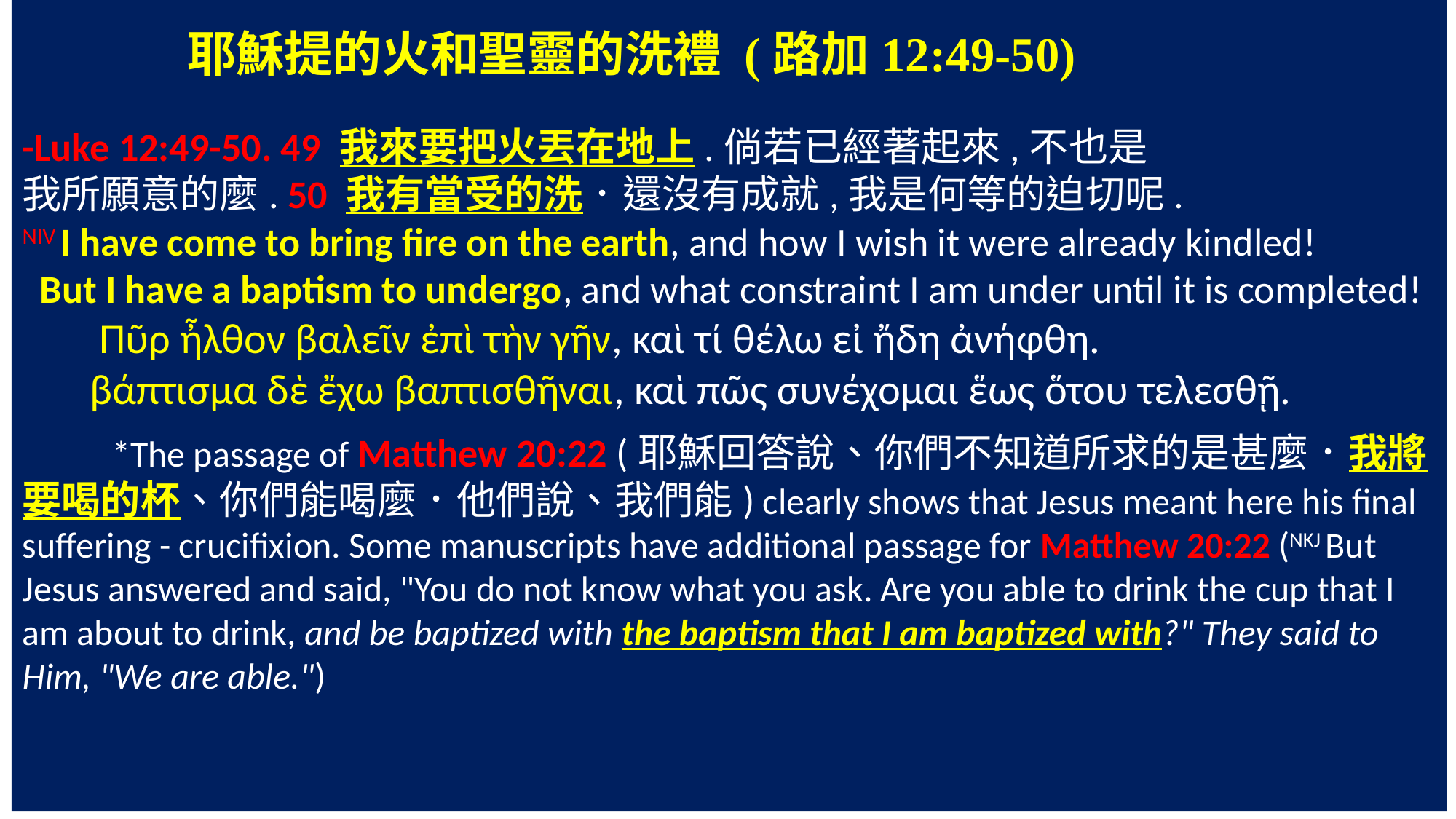

耶穌提的火和聖靈的洗禮 (路加12:49-50)

-Luke 12:49-50. 49 我來要把火丟在地上.倘若已經著起來,不也是
我所願意的麼. 50 我有當受的洗．還沒有成就,我是何等的迫切呢.
NIV I have come to bring fire on the earth, and how I wish it were already kindled!
  But I have a baptism to undergo, and what constraint I am under until it is completed!
        Πῦρ ἦλθον βαλεῖν ἐπὶ τὴν γῆν, καὶ τί θέλω εἰ ἤδη ἀνήφθη.
       βάπτισμα δὲ ἔχω βαπτισθῆναι, καὶ πῶς συνέχομαι ἕως ὅτου τελεσθῇ.

           *The passage of Matthew 20:22 (耶穌回答說、你們不知道所求的是甚麼．我將要喝的杯、你們能喝麼．他們說、我們能) clearly shows that Jesus meant here his final suffering - crucifixion. Some manuscripts have additional passage for Matthew 20:22 (NKJ But Jesus answered and said, "You do not know what you ask. Are you able to drink the cup that I am about to drink, and be baptized with the baptism that I am baptized with?" They said to Him, "We are able.")